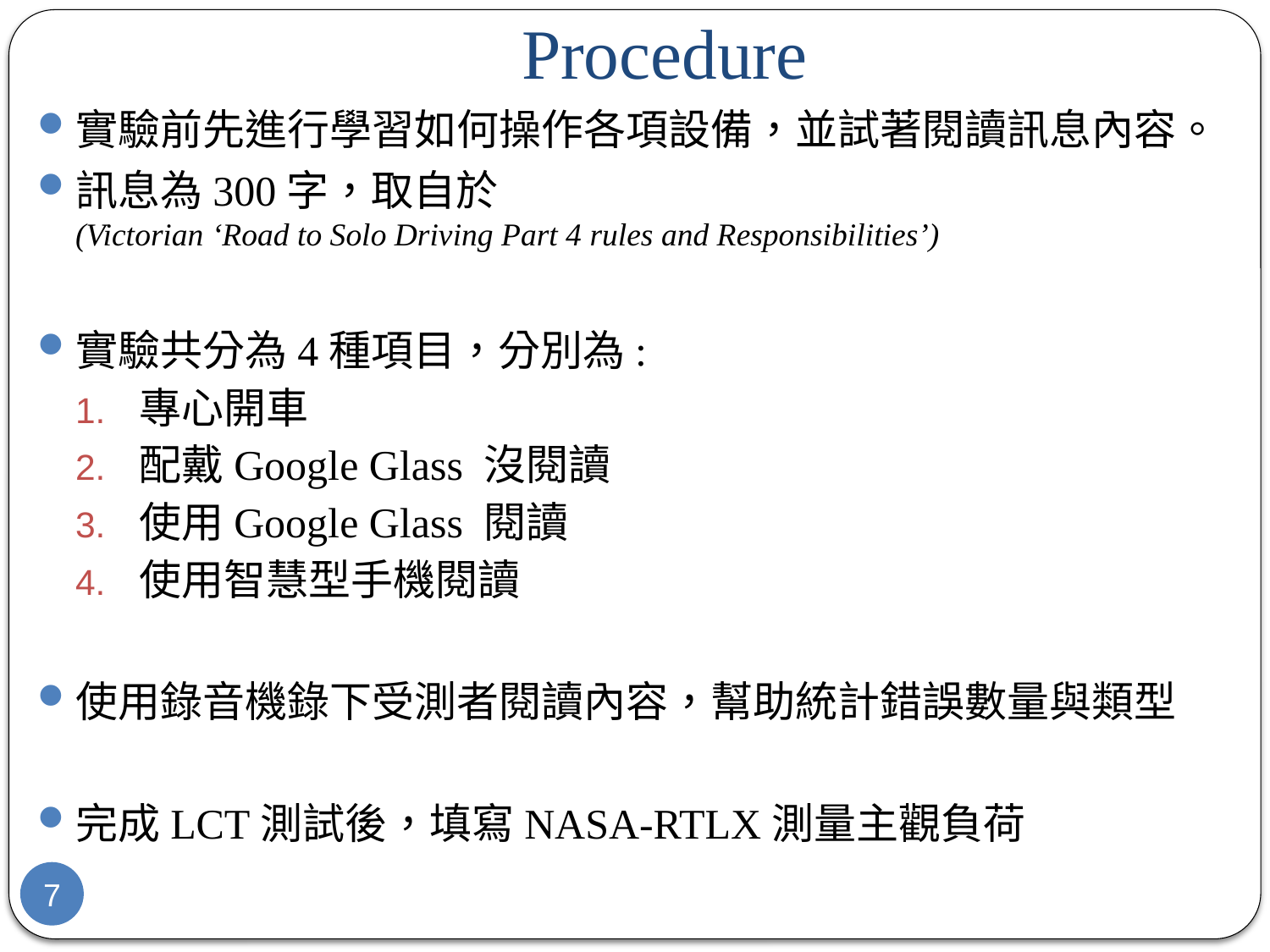

# Procedure
實驗前先進行學習如何操作各項設備，並試著閱讀訊息內容。
訊息為300字，取自於
(Victorian ‘Road to Solo Driving Part 4 rules and Responsibilities’)

實驗共分為4種項目，分別為:
專心開車
配戴Google Glass 沒閱讀
使用Google Glass 閱讀
使用智慧型手機閱讀

使用錄音機錄下受測者閱讀內容，幫助統計錯誤數量與類型

完成LCT測試後，填寫NASA-RTLX測量主觀負荷

7